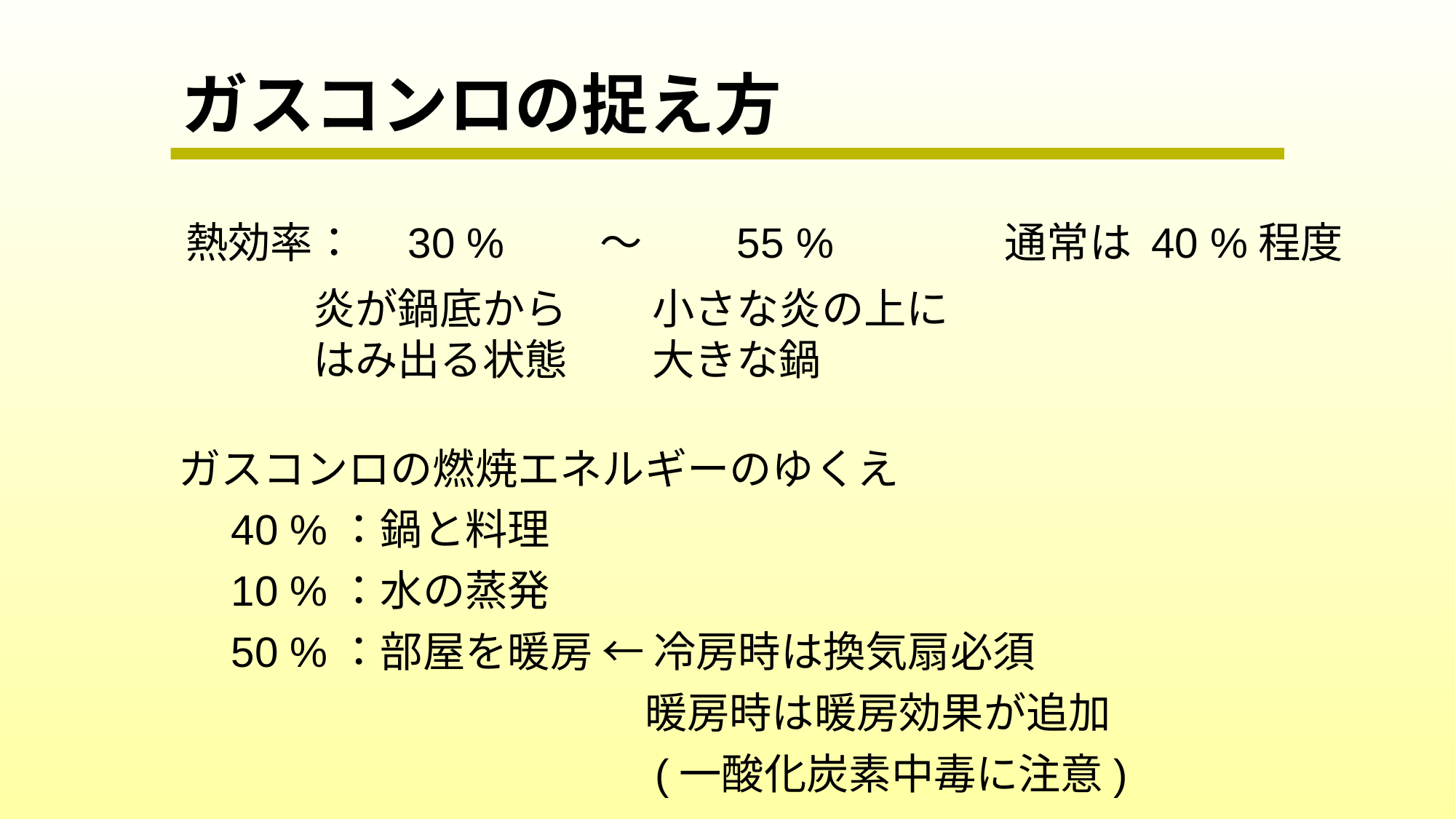

# ガスコンロの捉え方
熱効率：　30 %　　～　　55 %
　　　炎が鍋底から　　小さな炎の上に
　　　はみ出る状態　　大きな鍋
通常は 40 %程度
ガスコンロの燃焼エネルギーのゆくえ
　40 %：鍋と料理
　10 %：水の蒸発
　50 %：部屋を暖房 ← 冷房時は換気扇必須
　　　　　　　　　　　暖房時は暖房効果が追加
　　　　　　　　　　　(一酸化炭素中毒に注意)